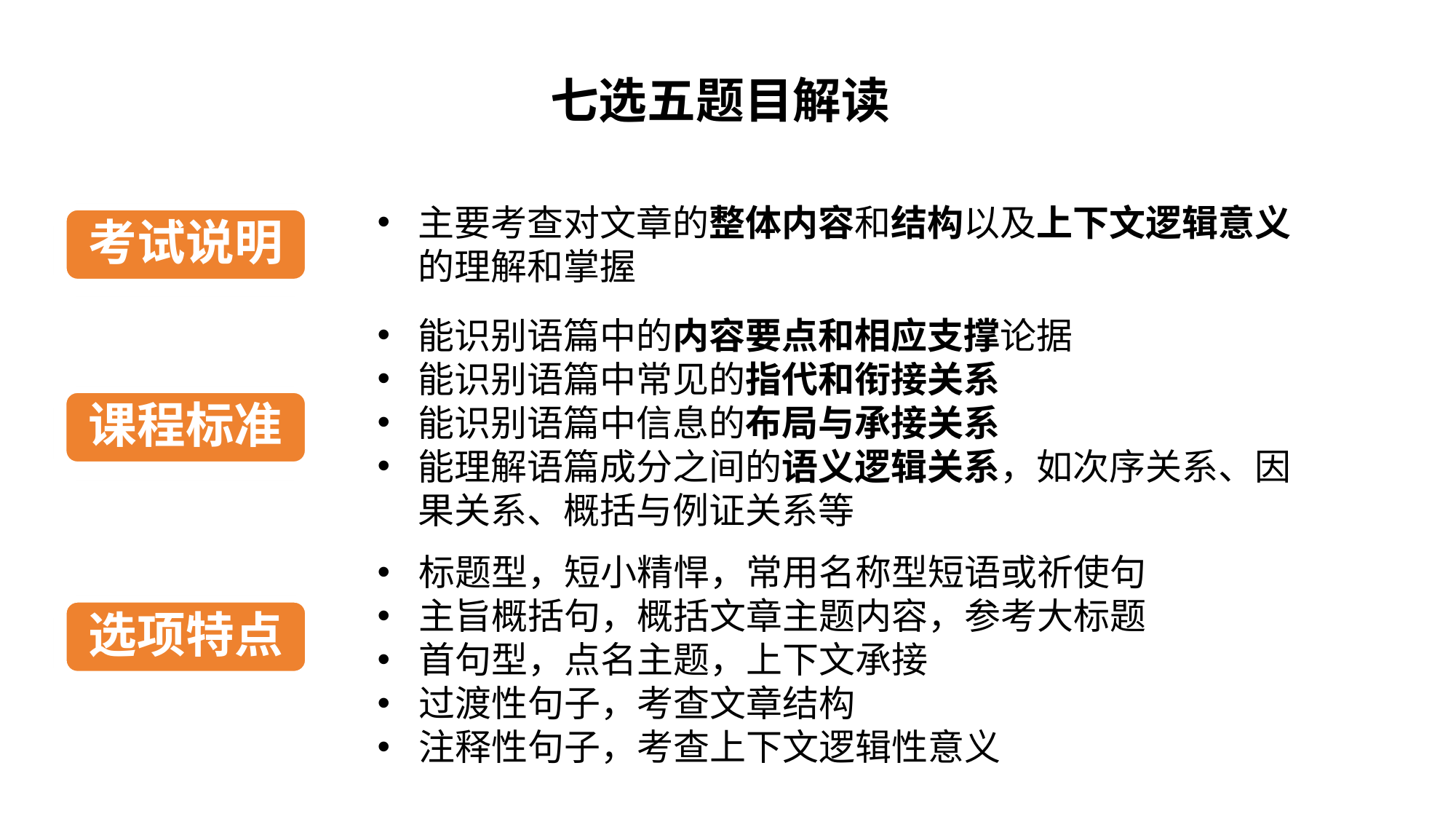

七选五题目解读
主要考查对文章的整体内容和结构以及上下文逻辑意义的理解和掌握
考试说明
能识别语篇中的内容要点和相应支撑论据
能识别语篇中常见的指代和衔接关系
能识别语篇中信息的布局与承接关系
能理解语篇成分之间的语义逻辑关系，如次序关系、因果关系、概括与例证关系等
课程标准
标题型，短小精悍，常用名称型短语或祈使句
主旨概括句，概括文章主题内容，参考大标题
首句型，点名主题，上下文承接
过渡性句子，考查文章结构
注释性句子，考查上下文逻辑性意义
选项特点